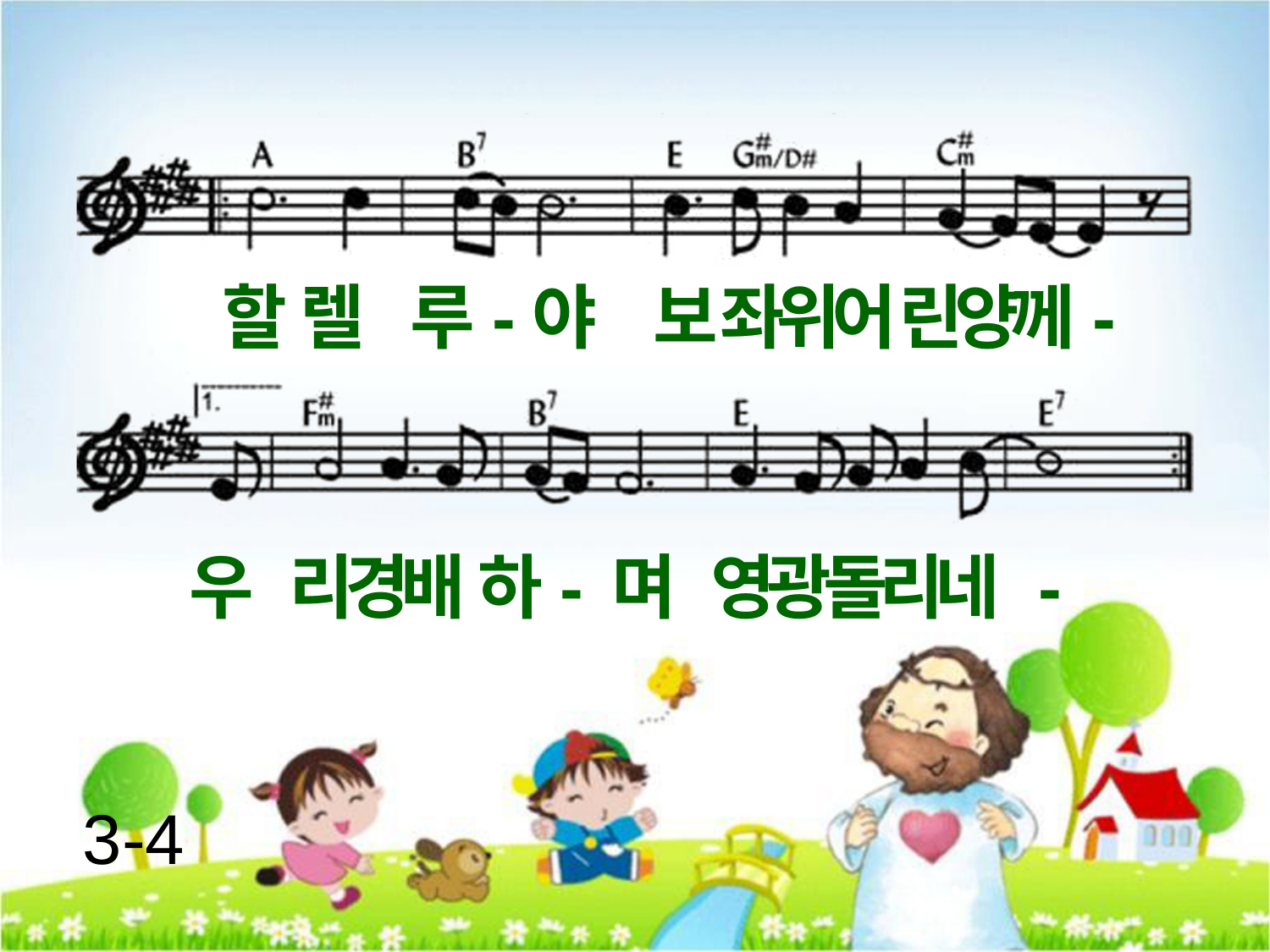

할  렐     루-야      보 좌위어 린양께-
우    리경배  하- 며    영광돌리네  -
3-4